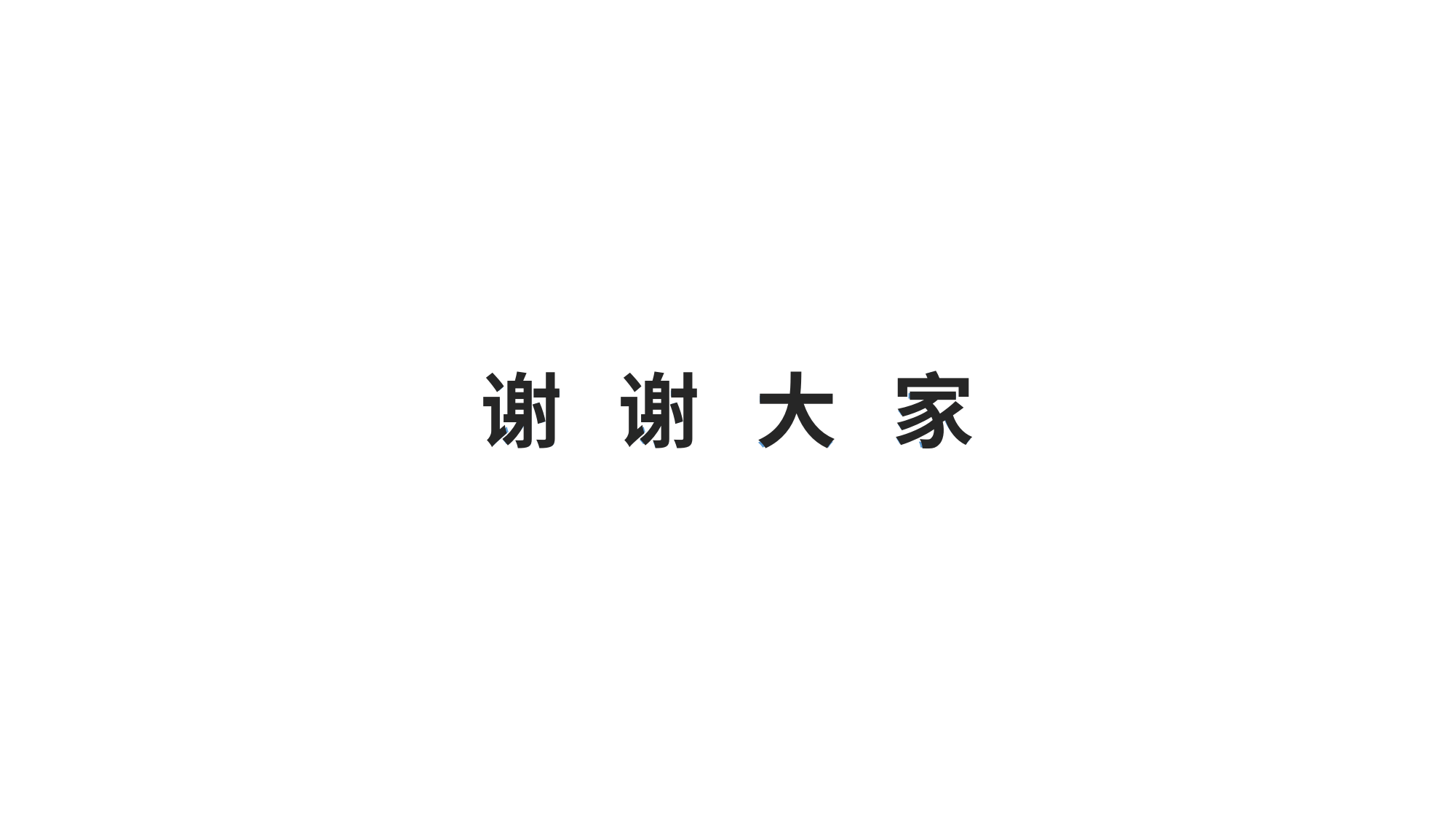

谢   谢   大   家
谢   谢   大   家